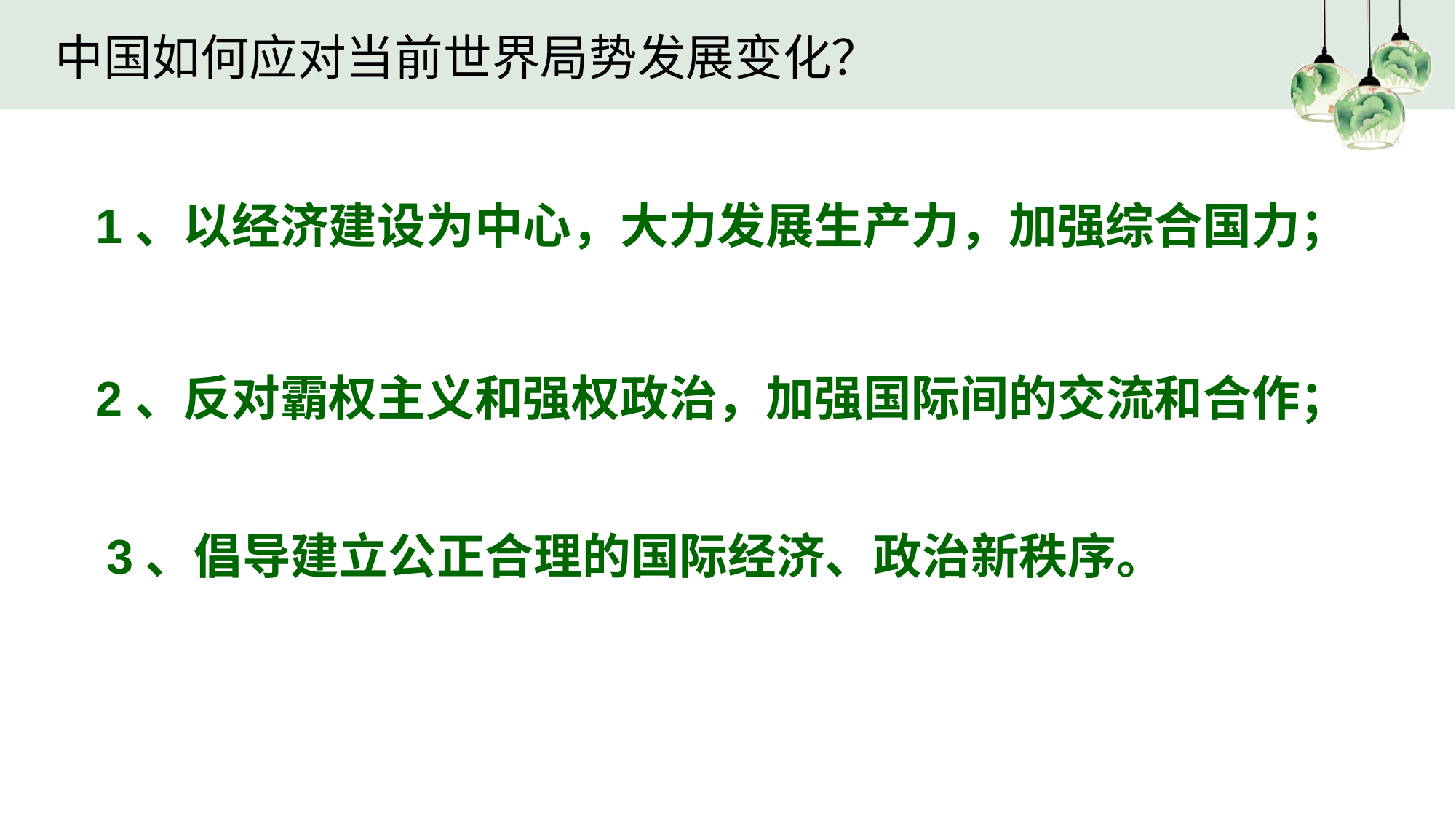

中国如何应对当前世界局势发展变化？
1、以经济建设为中心，大力发展生产力，加强综合国力；
2、反对霸权主义和强权政治，加强国际间的交流和合作；
3、倡导建立公正合理的国际经济、政治新秩序。